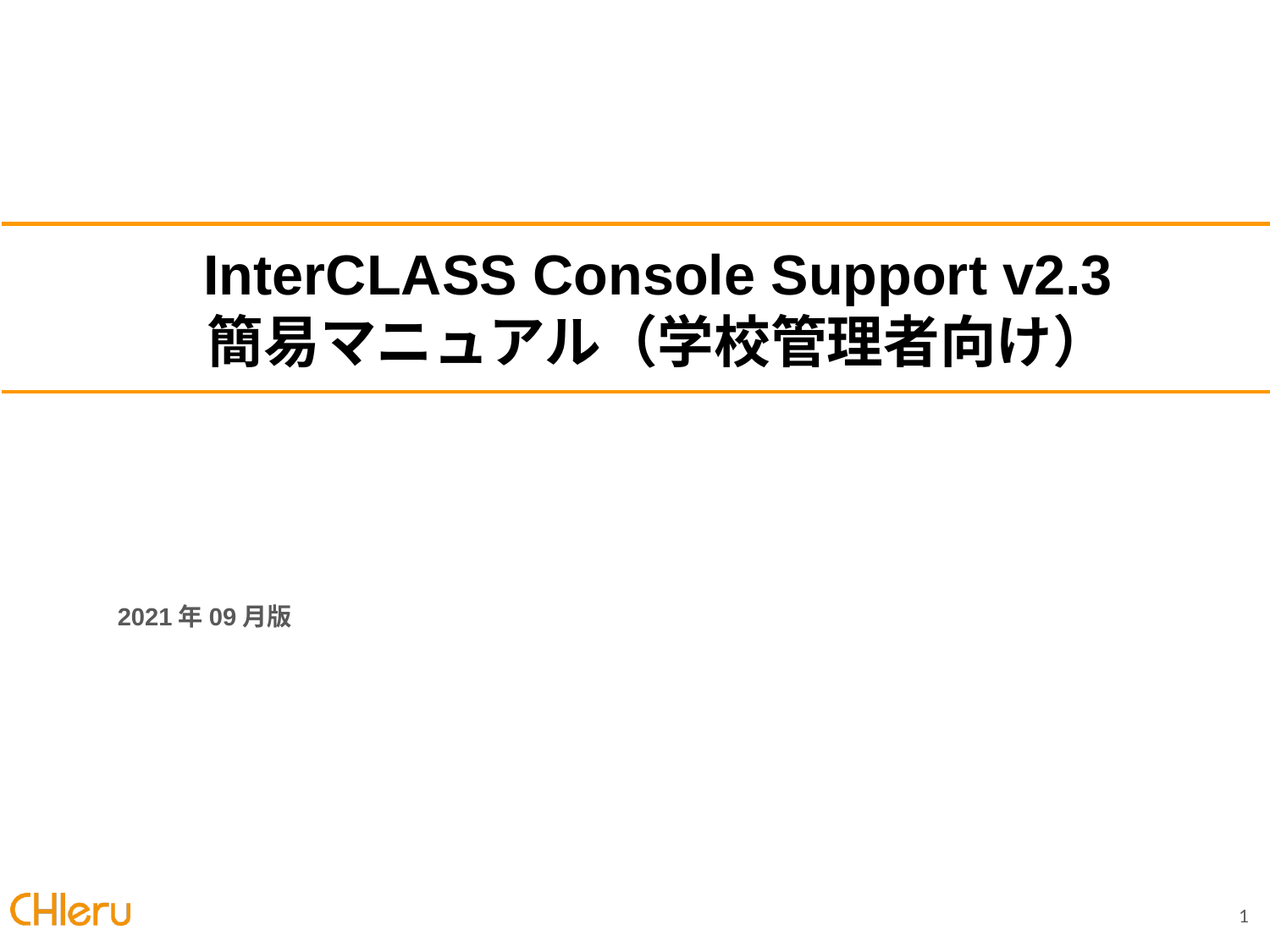

# InterCLASS Console Support v2.3
簡易マニュアル（学校管理者向け）
2021年09月版
1